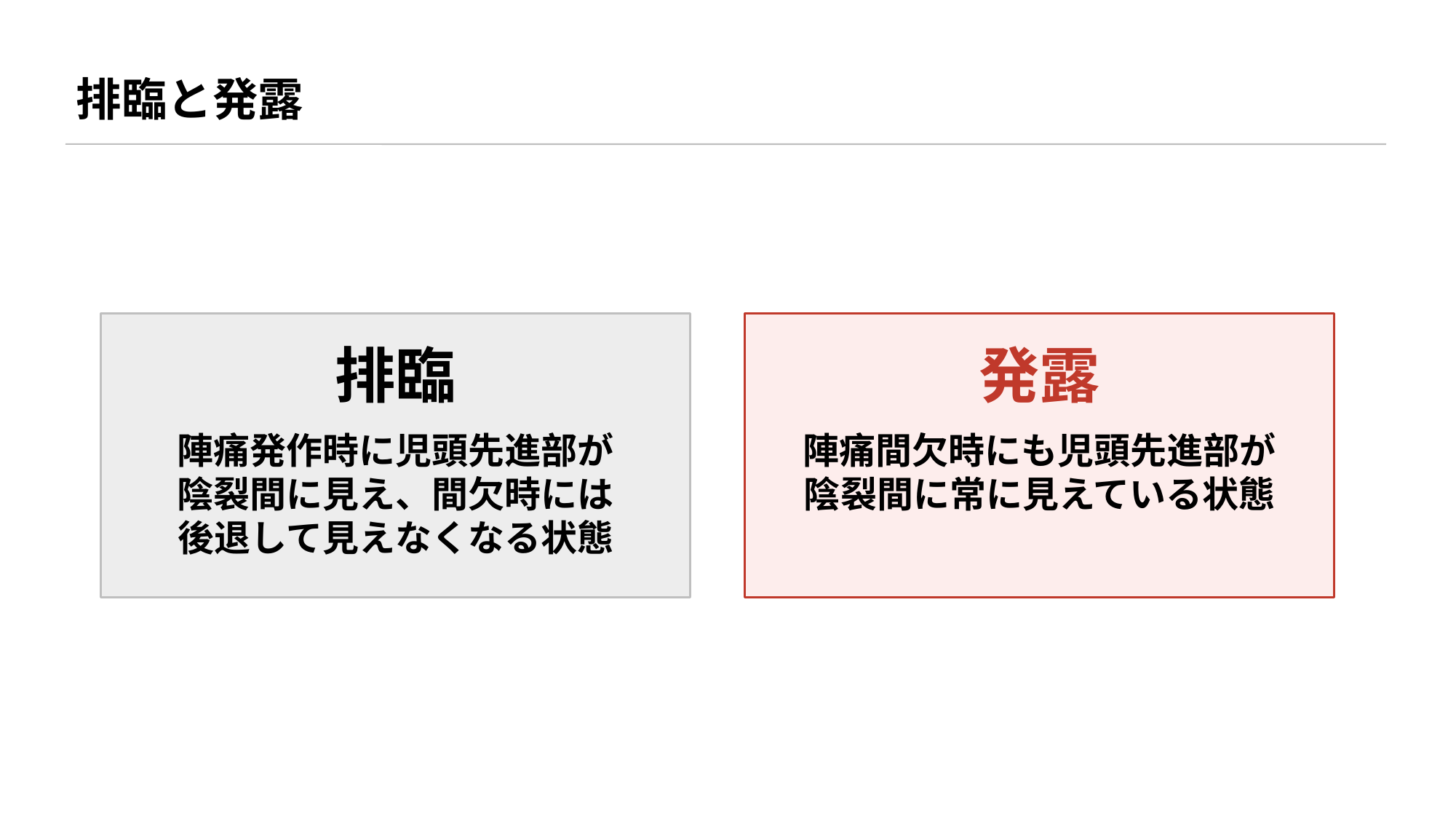

排臨と発露

排臨
発露
陣痛発作時に児頭先進部が
陰裂間に見え、間欠時には
後退して見えなくなる状態
陣痛間欠時にも児頭先進部が
陰裂間に常に見えている状態